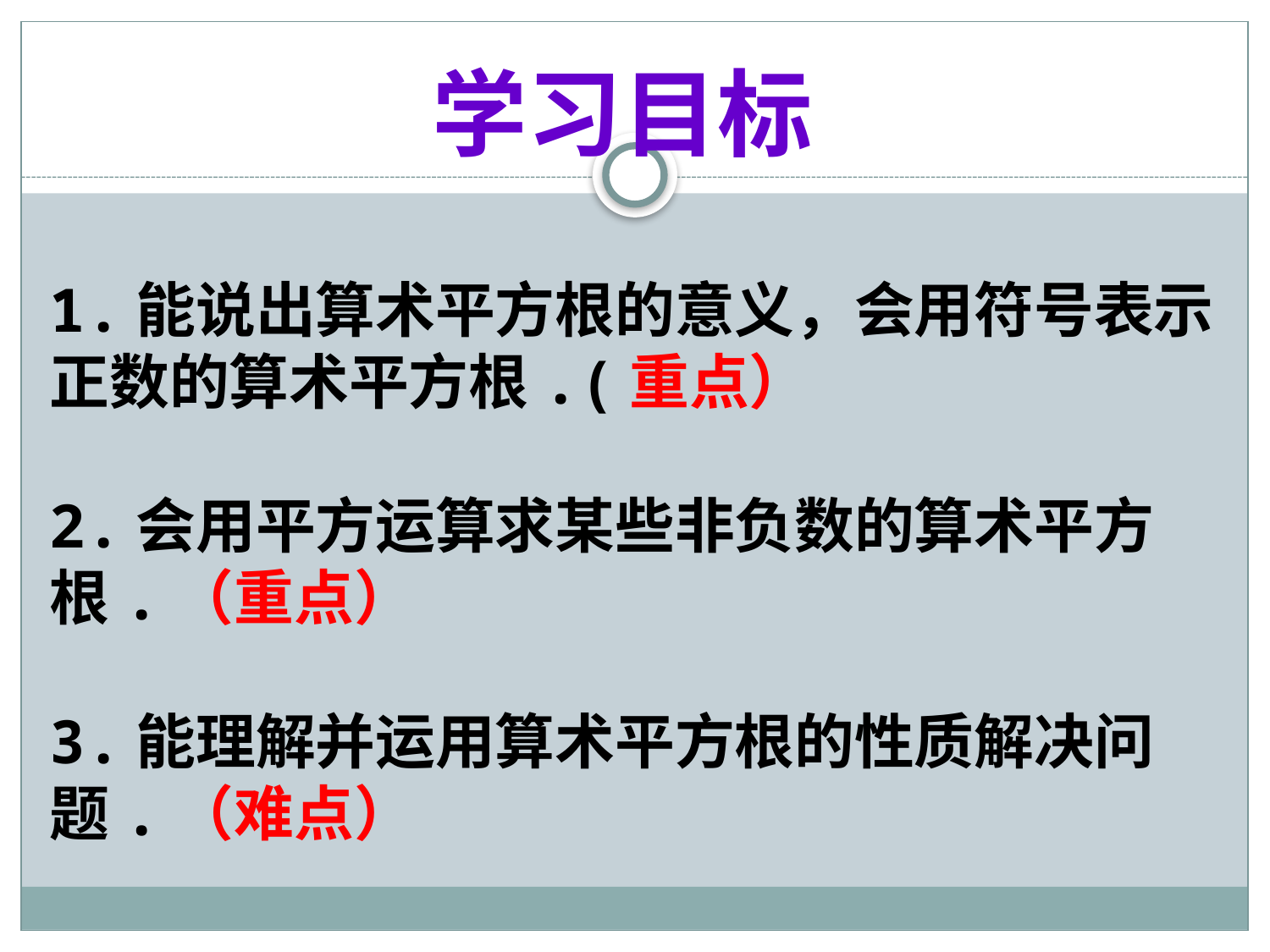

学习目标
1.能说出算术平方根的意义，会用符号表示正数的算术平方根.(重点）

2.会用平方运算求某些非负数的算术平方根.（重点）

3.能理解并运用算术平方根的性质解决问题.（难点）